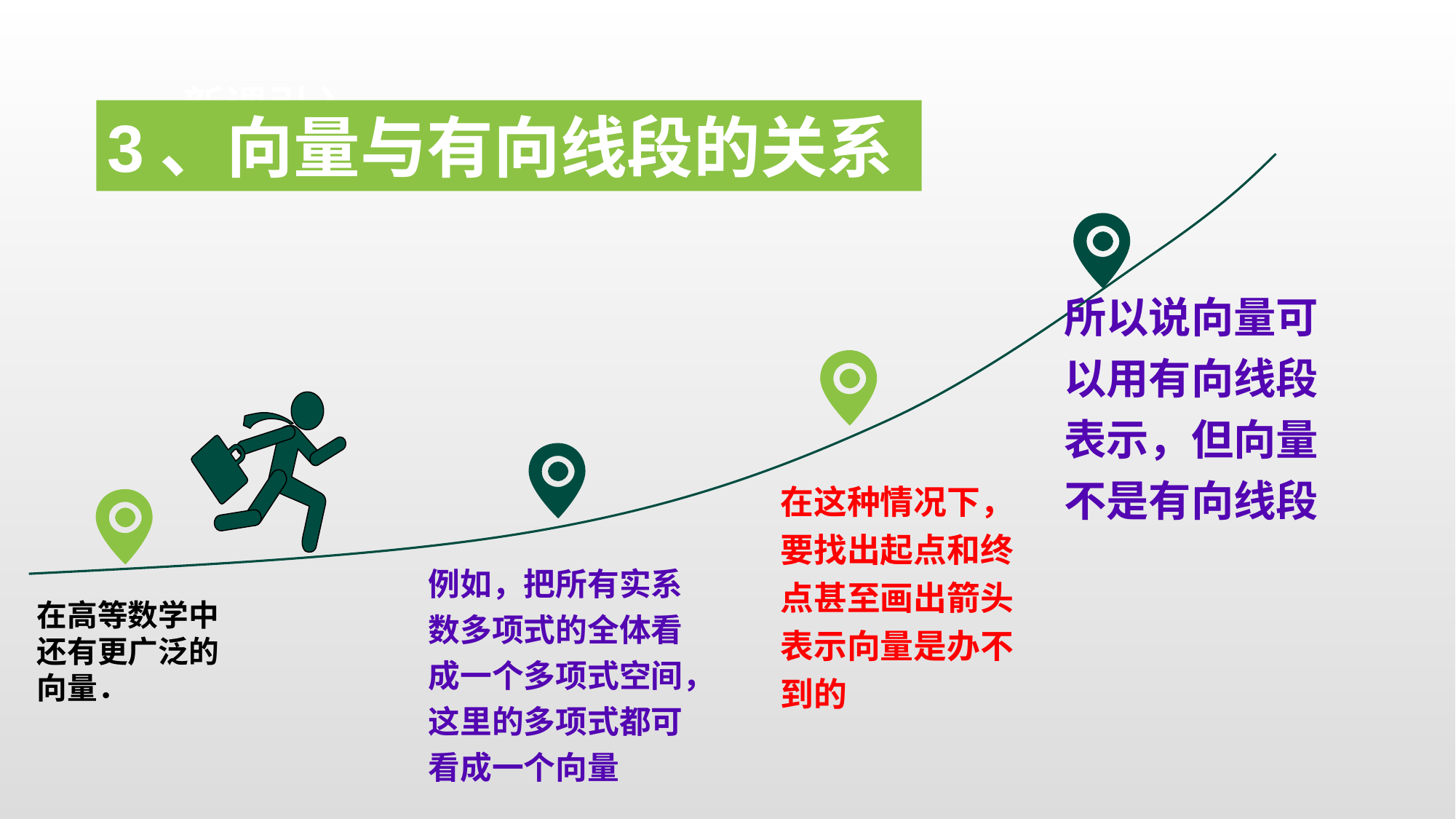

新课引入
3、向量与有向线段的关系

所以说向量可以用有向线段表示，但向量不是有向线段
在这种情况下，要找出起点和终点甚至画出箭头表示向量是办不到的
例如，把所有实系数多项式的全体看成一个多项式空间，这里的多项式都可看成一个向量
在高等数学中
还有更广泛的
向量．